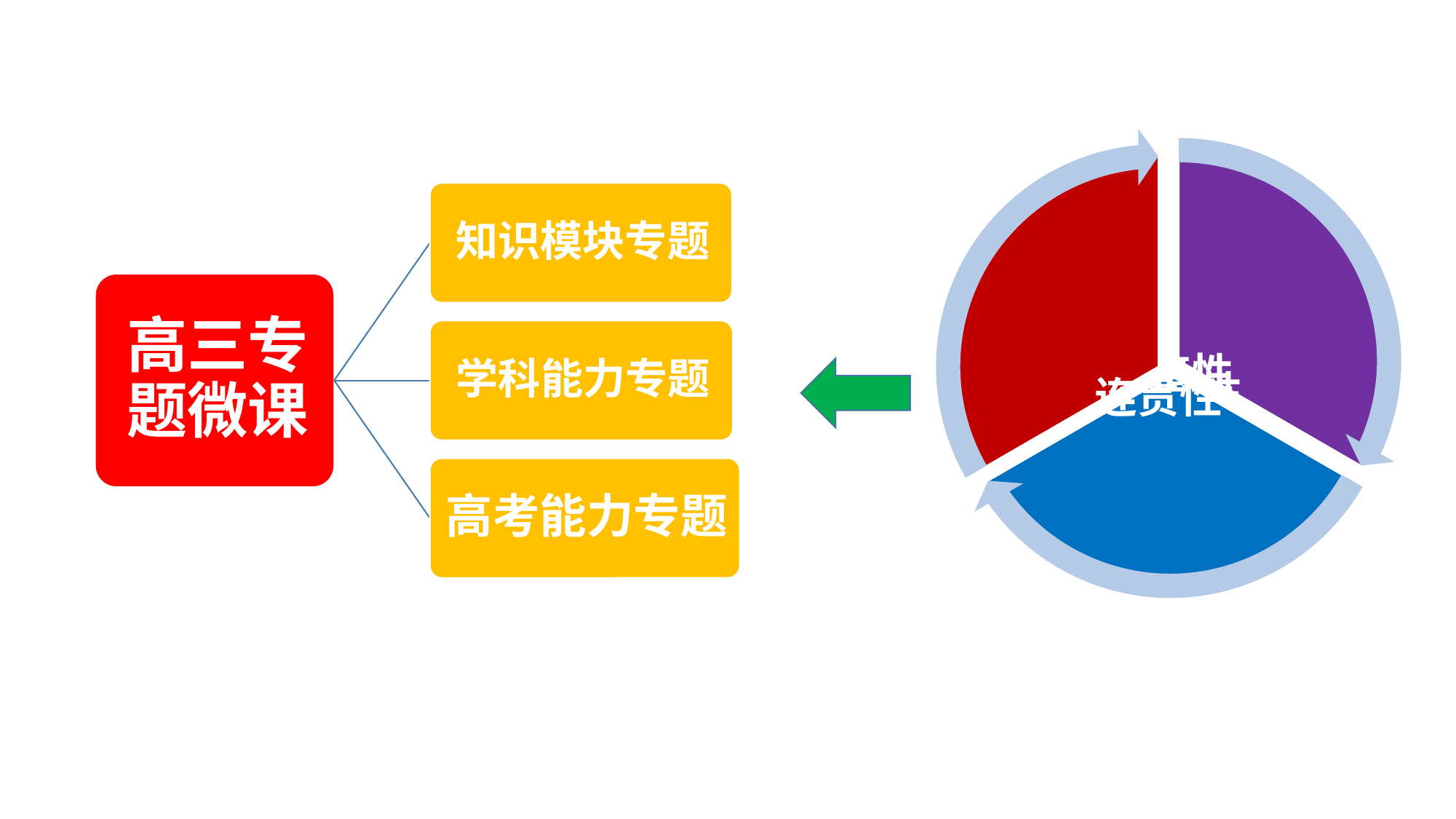

层次性
完整性

连贯性
高三专题微课

知识模块专题

学科能力专题

高考能力专题